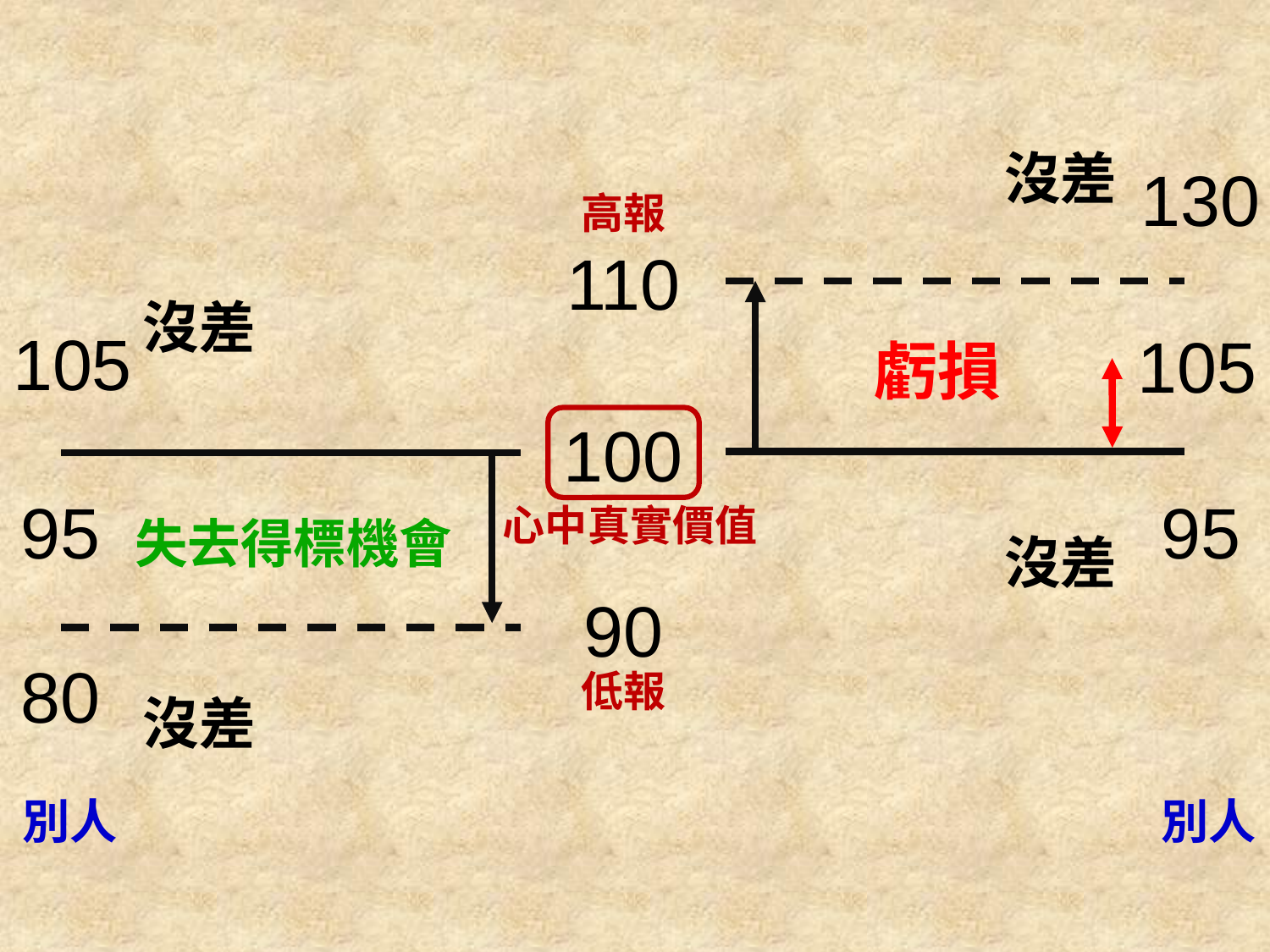

沒差
130
高報
110
沒差
105
105
虧損
100

95
95
心中真實價值
失去得標機會
沒差
90
80
低報
沒差
別人
別人